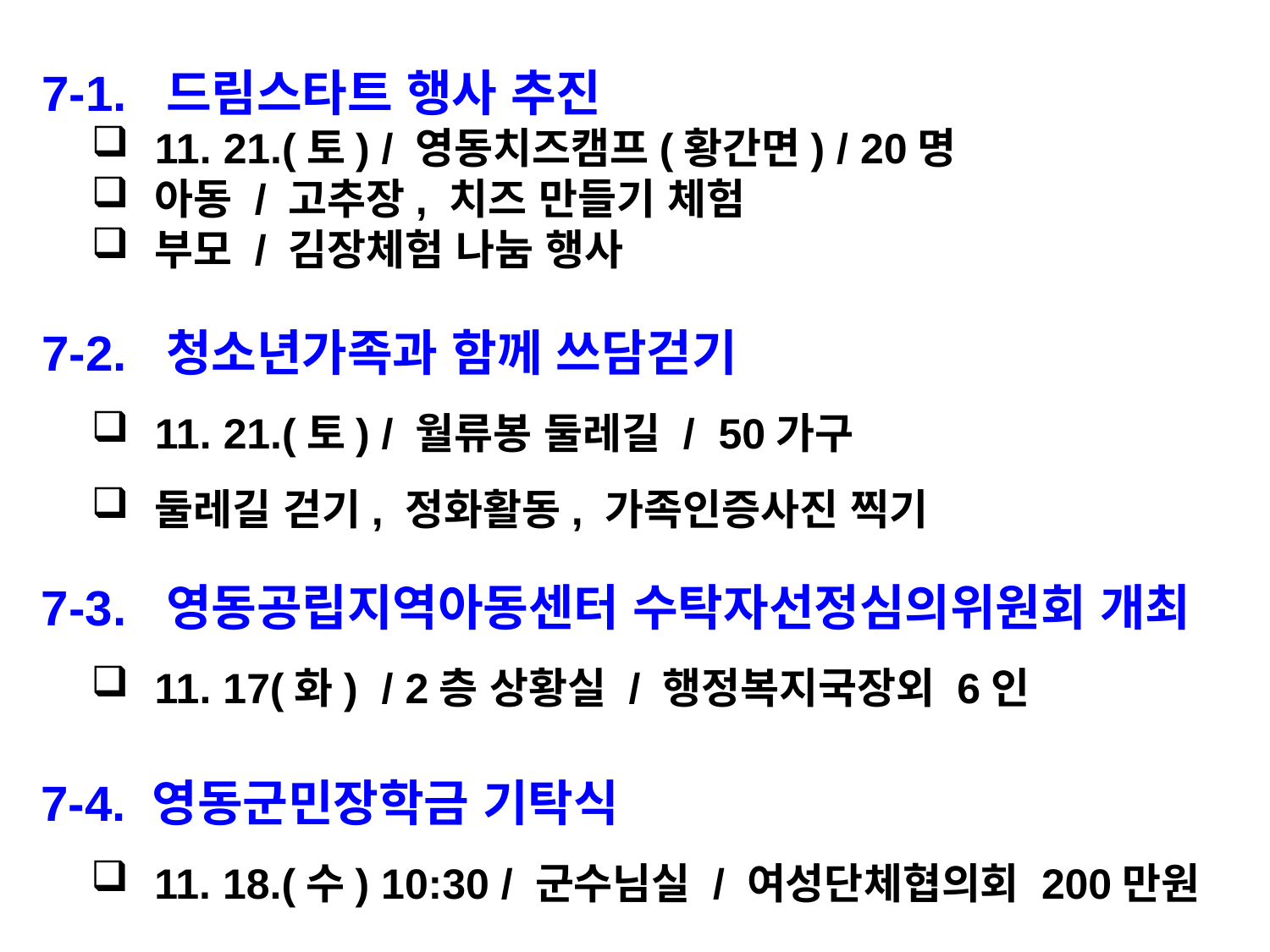

7-1.  드림스타트 행사 추진
11. 21.(토) / 영동치즈캠프(황간면) / 20명
아동 / 고추장, 치즈 만들기 체험
부모 / 김장체험 나눔 행사
 7-2.  청소년가족과 함께 쓰담걷기
11. 21.(토) / 월류봉 둘레길 /  50가구
둘레길 걷기, 정화활동, 가족인증사진 찍기

 7-3.  영동공립지역아동센터 수탁자선정심의위원회 개최
11. 17(화)  / 2층 상황실 / 행정복지국장외 6인

 7-4. 영동군민장학금 기탁식
11. 18.(수) 10:30 / 군수님실 / 여성단체협의회 200만원